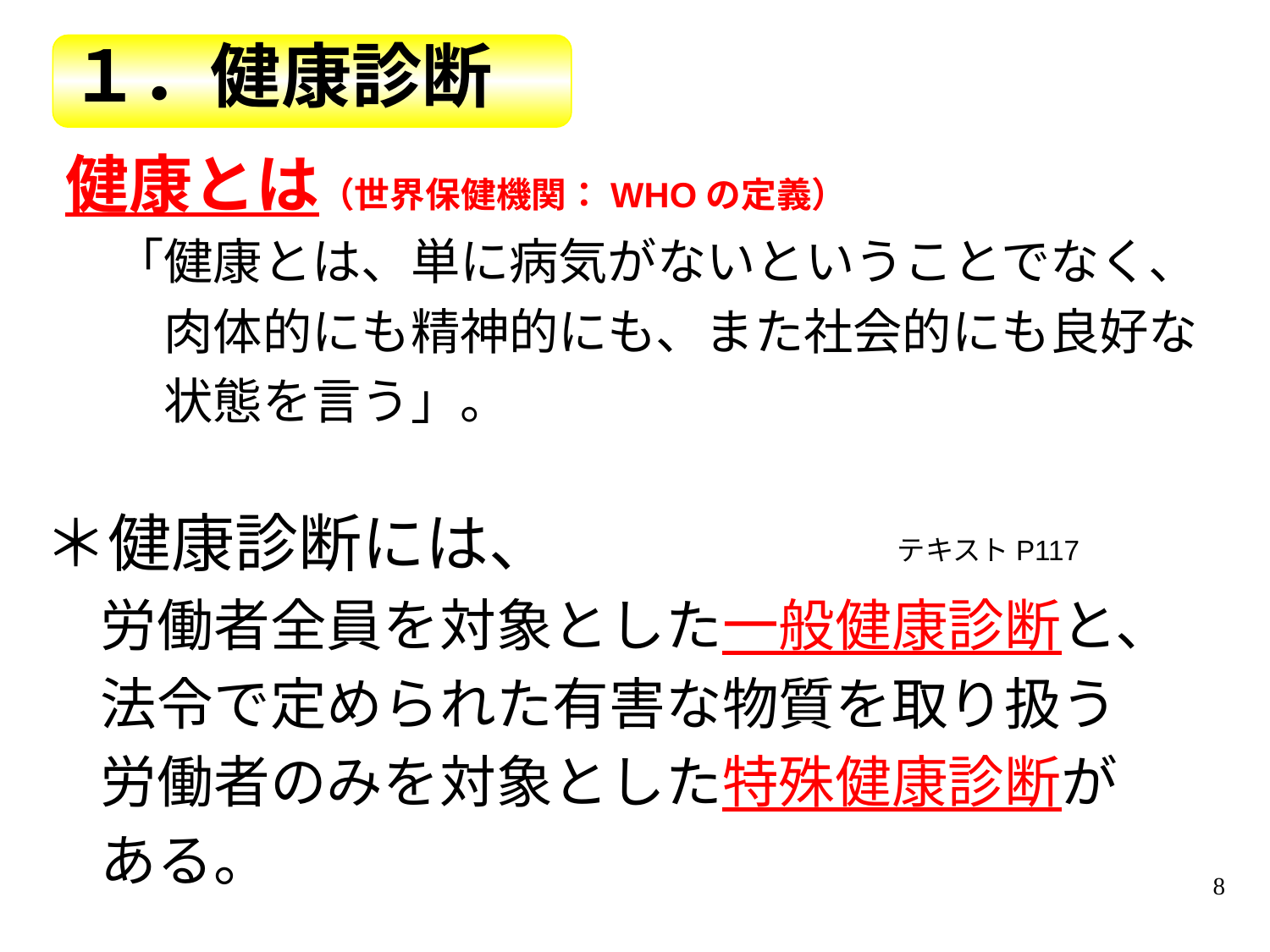

１．健康診断
健康とは（世界保健機関：WHOの定義）
　「健康とは、単に病気がないということでなく、
　　肉体的にも精神的にも、また社会的にも良好な
　　状態を言う」。
＊健康診断には、
　労働者全員を対象とした一般健康診断と、
　法令で定められた有害な物質を取り扱う
　労働者のみを対象とした特殊健康診断が
　ある。
テキストP117
8